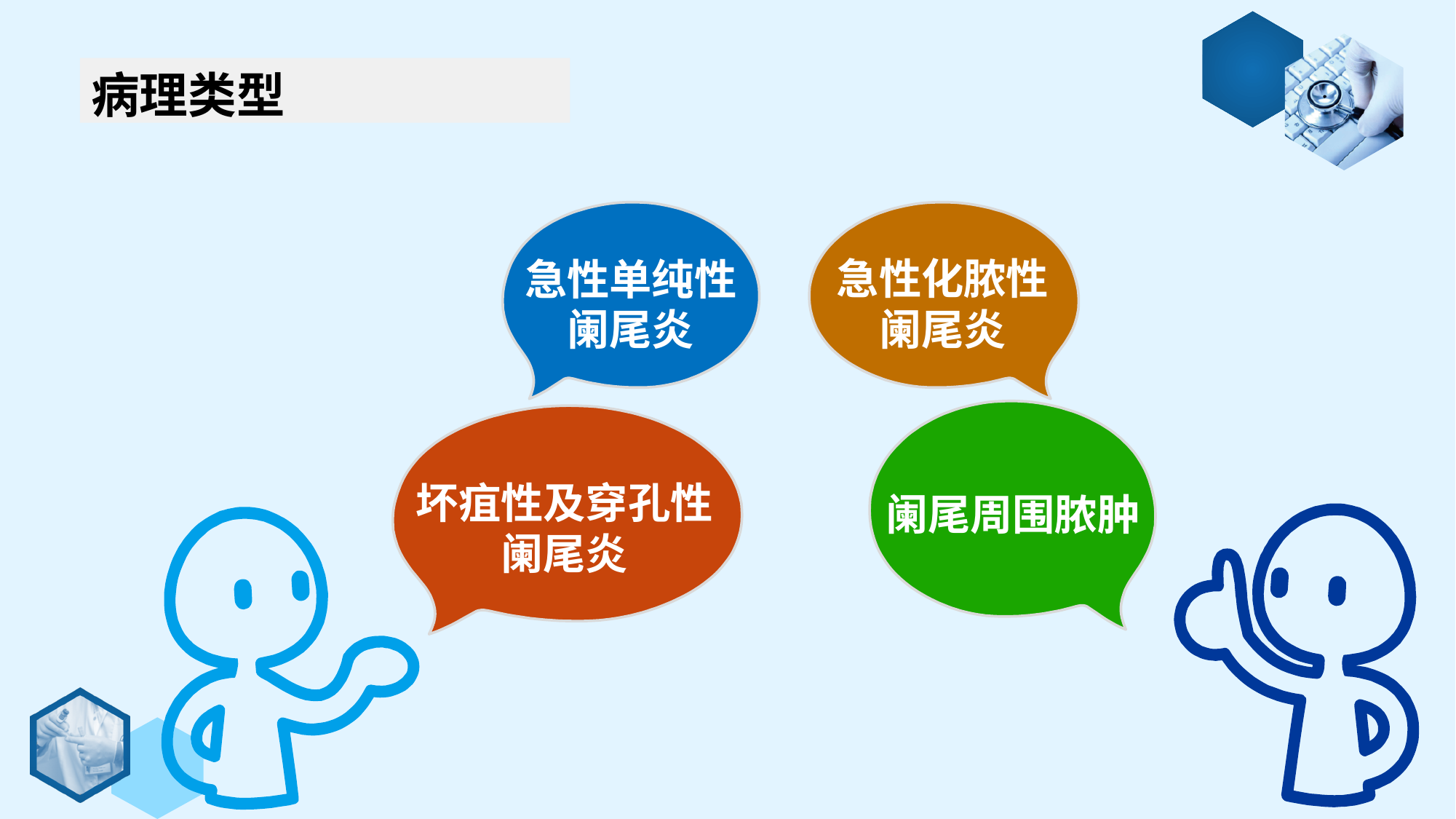

病理类型
急性单纯性
阑尾炎

急性化脓性
阑尾炎

阑尾周围脓肿
坏疽性及穿孔性
阑尾炎